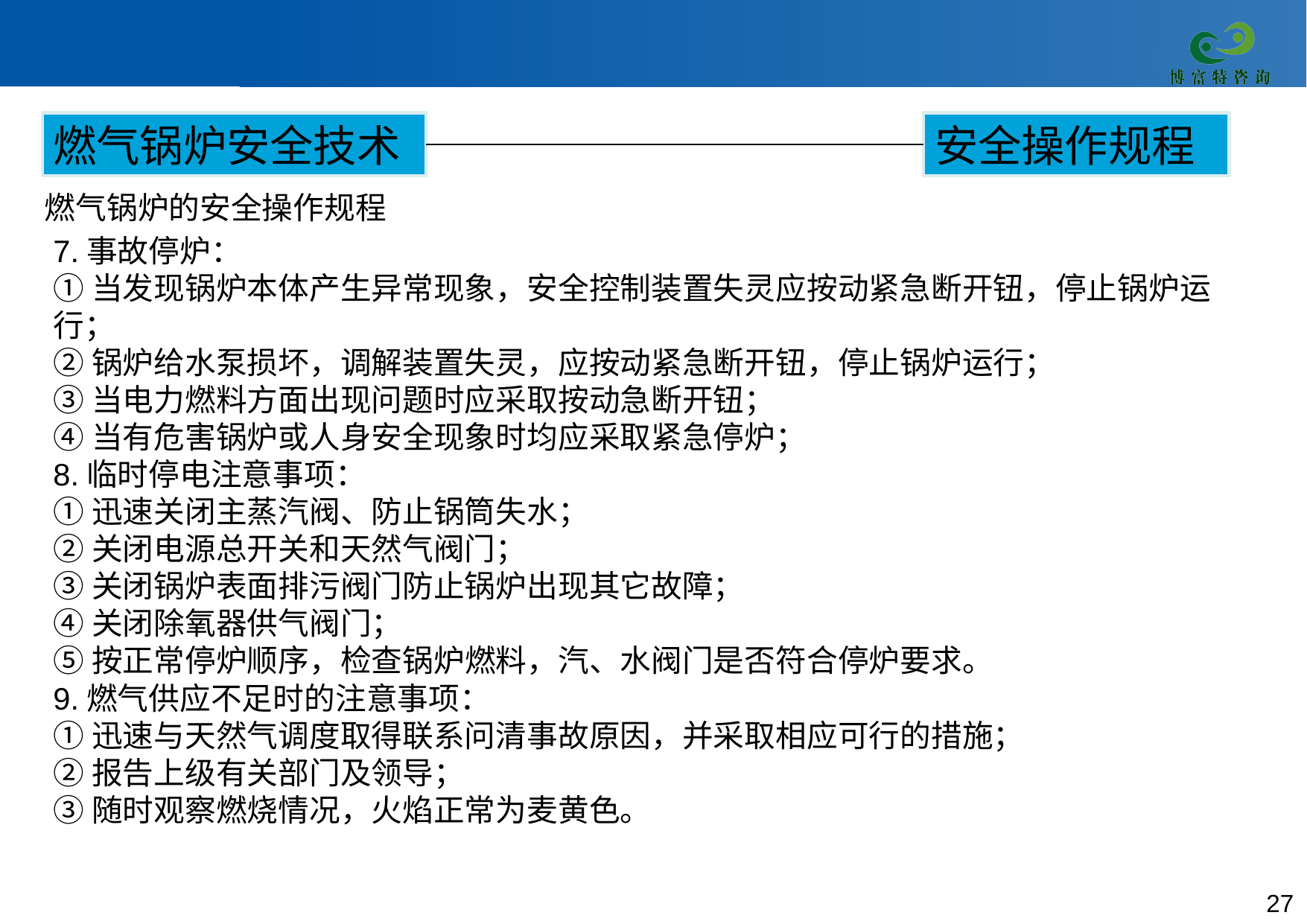

燃气锅炉安全技术
安全操作规程
燃气锅炉的安全操作规程
7.事故停炉：
①当发现锅炉本体产生异常现象，安全控制装置失灵应按动紧急断开钮，停止锅炉运行；
②锅炉给水泵损坏，调解装置失灵，应按动紧急断开钮，停止锅炉运行；
③当电力燃料方面出现问题时应采取按动急断开钮；
④当有危害锅炉或人身安全现象时均应采取紧急停炉；
8.临时停电注意事项：
①迅速关闭主蒸汽阀、防止锅筒失水；
②关闭电源总开关和天然气阀门；
③关闭锅炉表面排污阀门防止锅炉出现其它故障；
④关闭除氧器供气阀门；
⑤按正常停炉顺序，检查锅炉燃料，汽、水阀门是否符合停炉要求。
9.燃气供应不足时的注意事项：
①迅速与天然气调度取得联系问清事故原因，并采取相应可行的措施；
②报告上级有关部门及领导；
③随时观察燃烧情况，火焰正常为麦黄色。